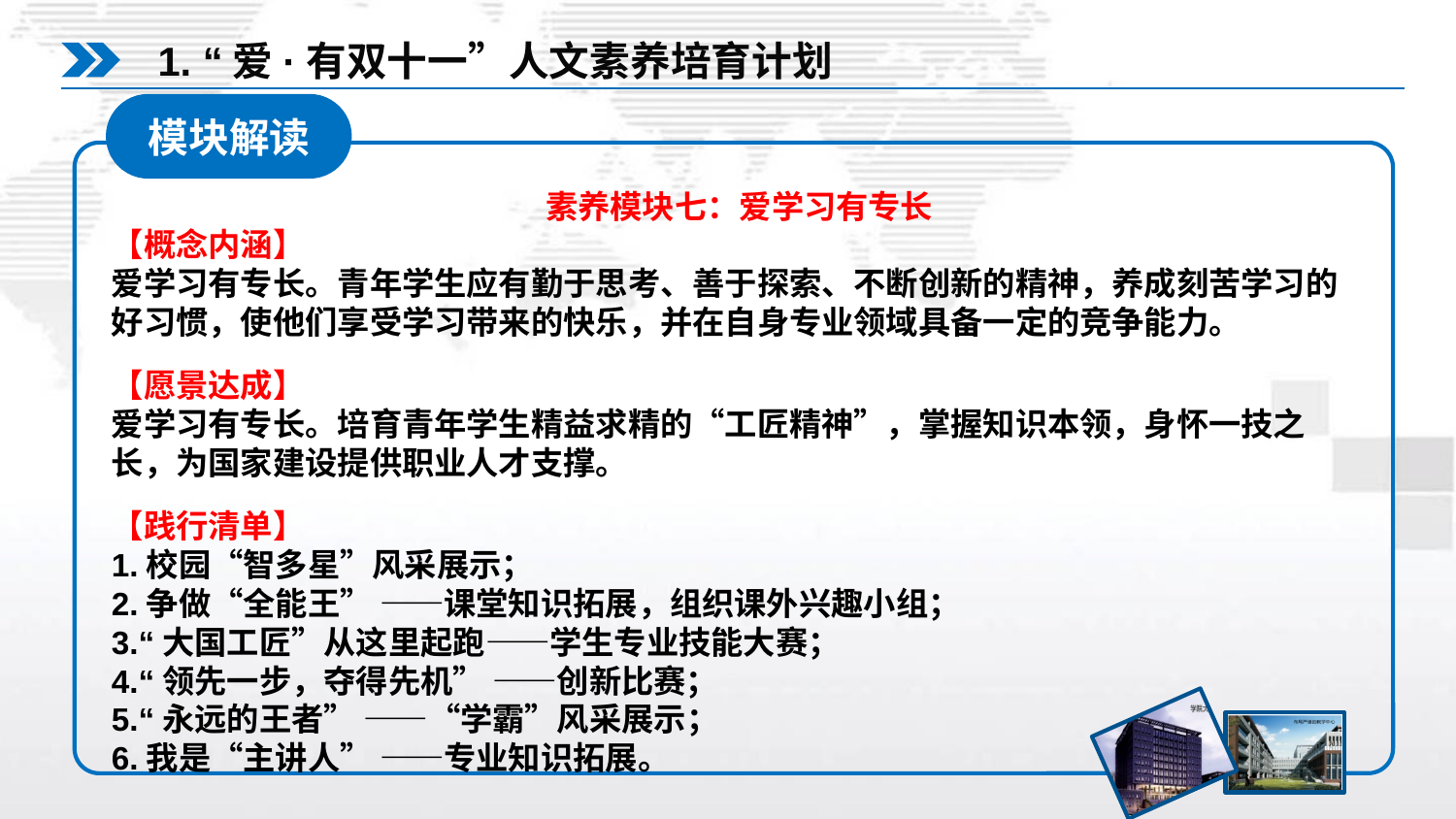

1. “爱·有双十一”人文素养培育计划

模块解读

素养模块七：爱学习有专长
【概念内涵】
爱学习有专长。青年学生应有勤于思考、善于探索、不断创新的精神，养成刻苦学习的好习惯，使他们享受学习带来的快乐，并在自身专业领域具备一定的竞争能力。

【愿景达成】
爱学习有专长。培育青年学生精益求精的“工匠精神”，掌握知识本领，身怀一技之长，为国家建设提供职业人才支撑。

【践行清单】
1.校园“智多星”风采展示；
2.争做“全能王” ——课堂知识拓展，组织课外兴趣小组；
3.“大国工匠”从这里起跑——学生专业技能大赛；
4.“领先一步，夺得先机” ——创新比赛；
5.“永远的王者” ——“学霸”风采展示；
6.我是“主讲人” ——专业知识拓展。